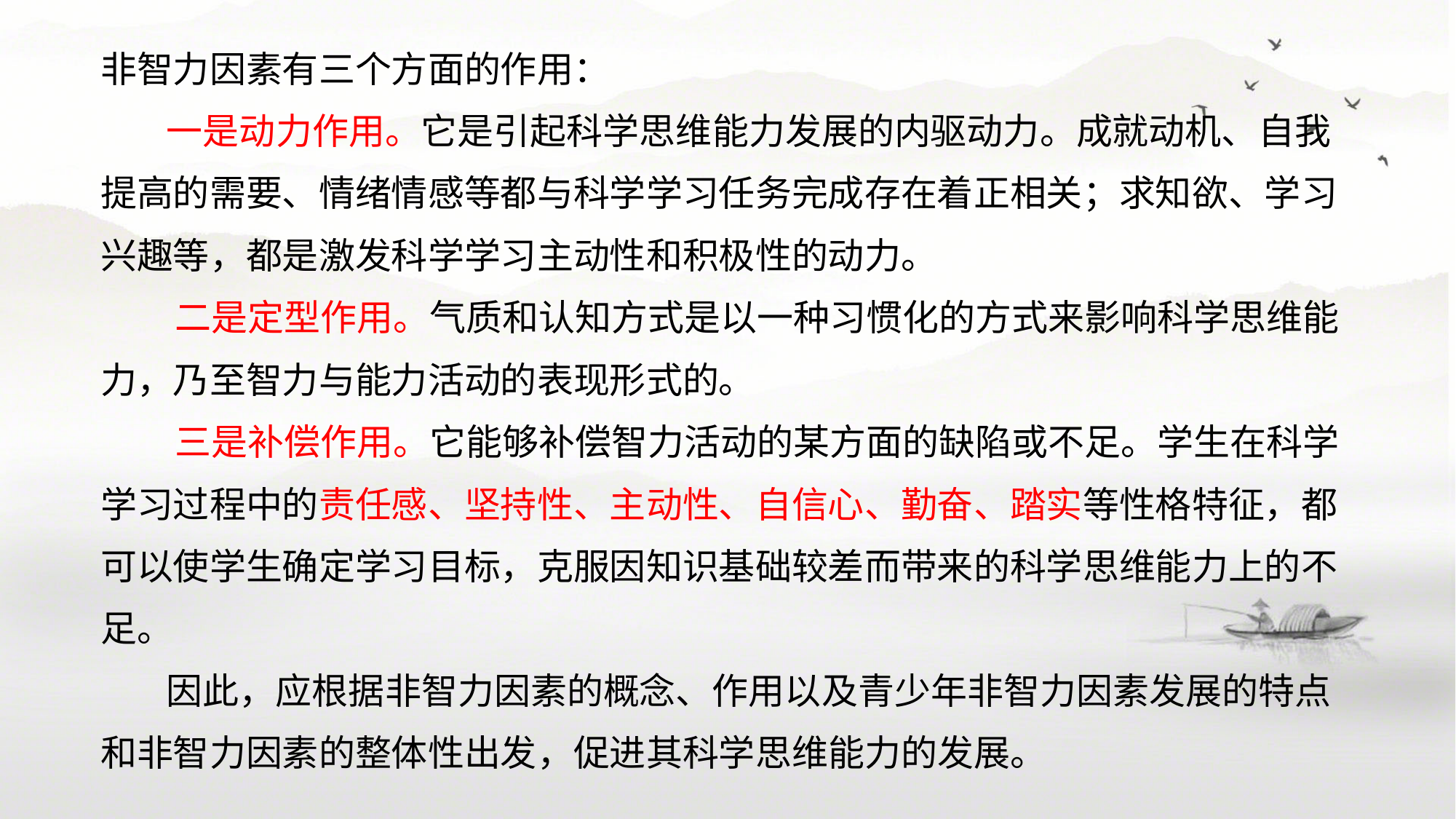

非智力因素有三个方面的作用：
       一是动力作用。它是引起科学思维能力发展的内驱动力。成就动机、自我提高的需要、情绪情感等都与科学学习任务完成存在着正相关；求知欲、学习兴趣等，都是激发科学学习主动性和积极性的动力。
        二是定型作用。气质和认知方式是以一种习惯化的方式来影响科学思维能力，乃至智力与能力活动的表现形式的。
        三是补偿作用。它能够补偿智力活动的某方面的缺陷或不足。学生在科学学习过程中的责任感、坚持性、主动性、自信心、勤奋、踏实等性格特征，都可以使学生确定学习目标，克服因知识基础较差而带来的科学思维能力上的不足。
       因此，应根据非智力因素的概念、作用以及青少年非智力因素发展的特点和非智力因素的整体性出发，促进其科学思维能力的发展。